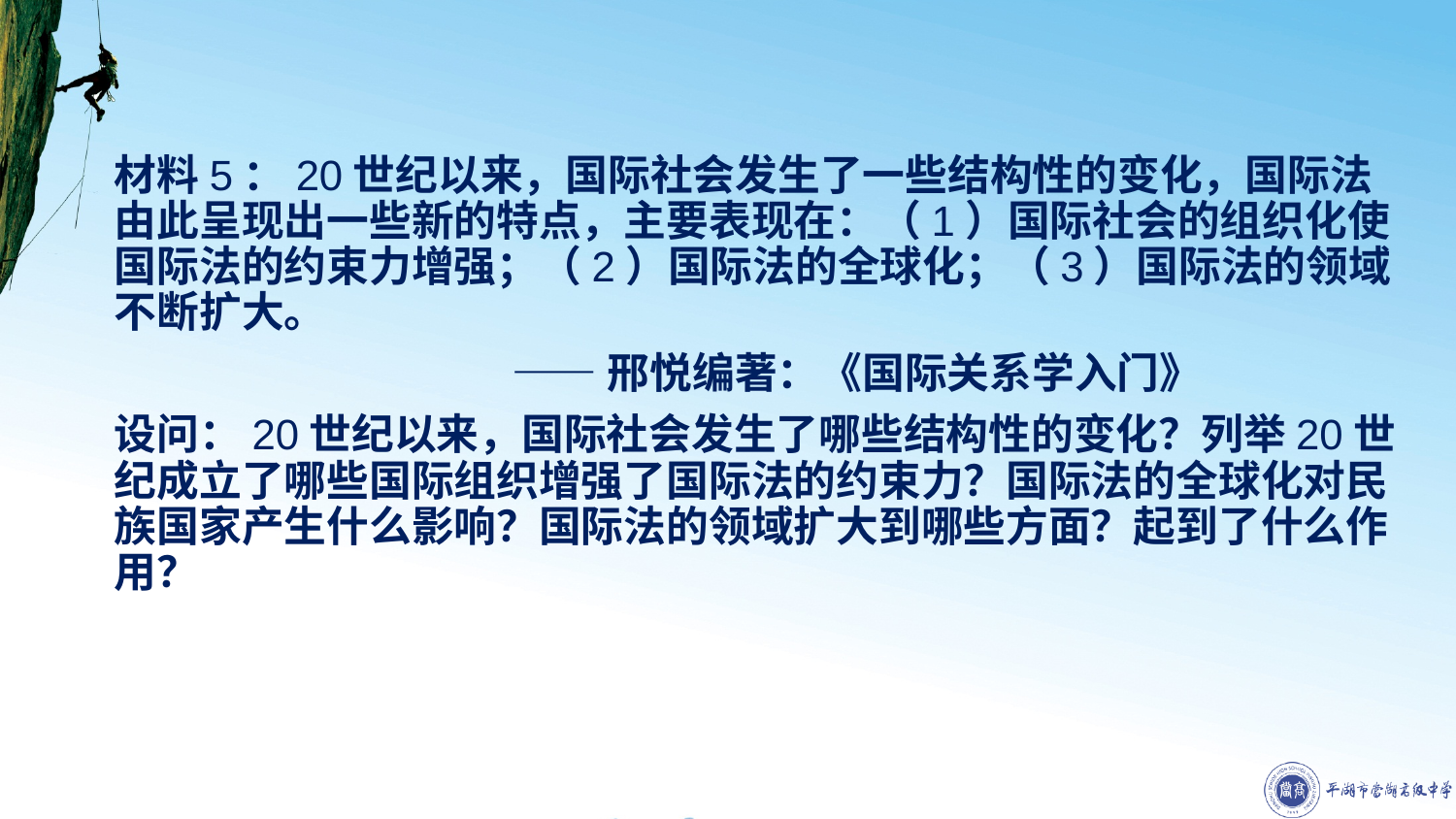

#
材料5：20世纪以来，国际社会发生了一些结构性的变化，国际法由此呈现出一些新的特点，主要表现在：（1）国际社会的组织化使国际法的约束力增强；（2）国际法的全球化；（3）国际法的领域不断扩大。
                                         ——邢悦编著：《国际关系学入门》
设问：20世纪以来，国际社会发生了哪些结构性的变化？列举20世纪成立了哪些国际组织增强了国际法的约束力？国际法的全球化对民族国家产生什么影响？国际法的领域扩大到哪些方面？起到了什么作用？